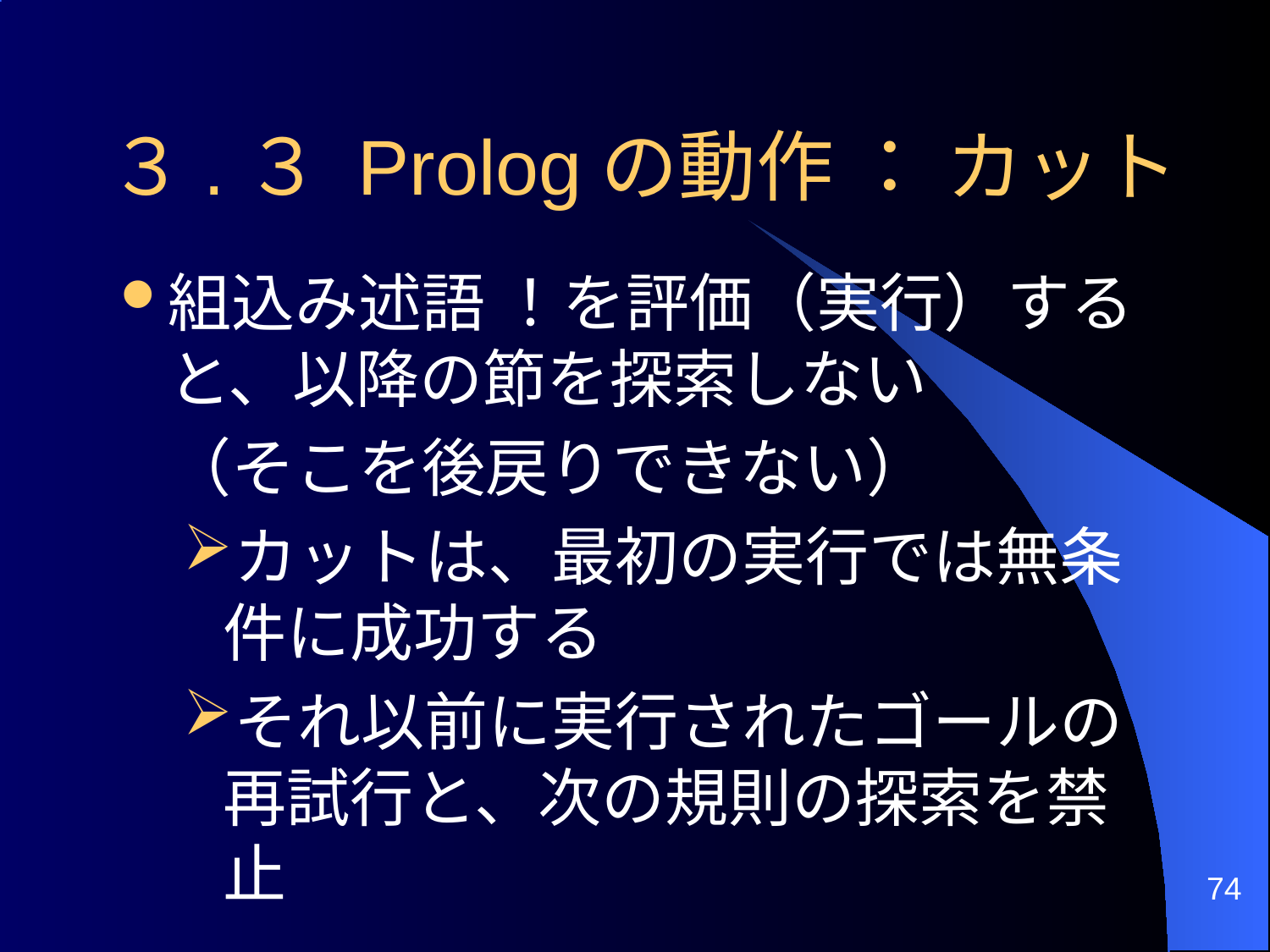

３.３ Prologの動作 ： カット
組込み述語 ！を評価（実行）すると、以降の節を探索しない
	（そこを後戻りできない）
カットは、最初の実行では無条件に成功する
それ以前に実行されたゴールの再試行と、次の規則の探索を禁止
74